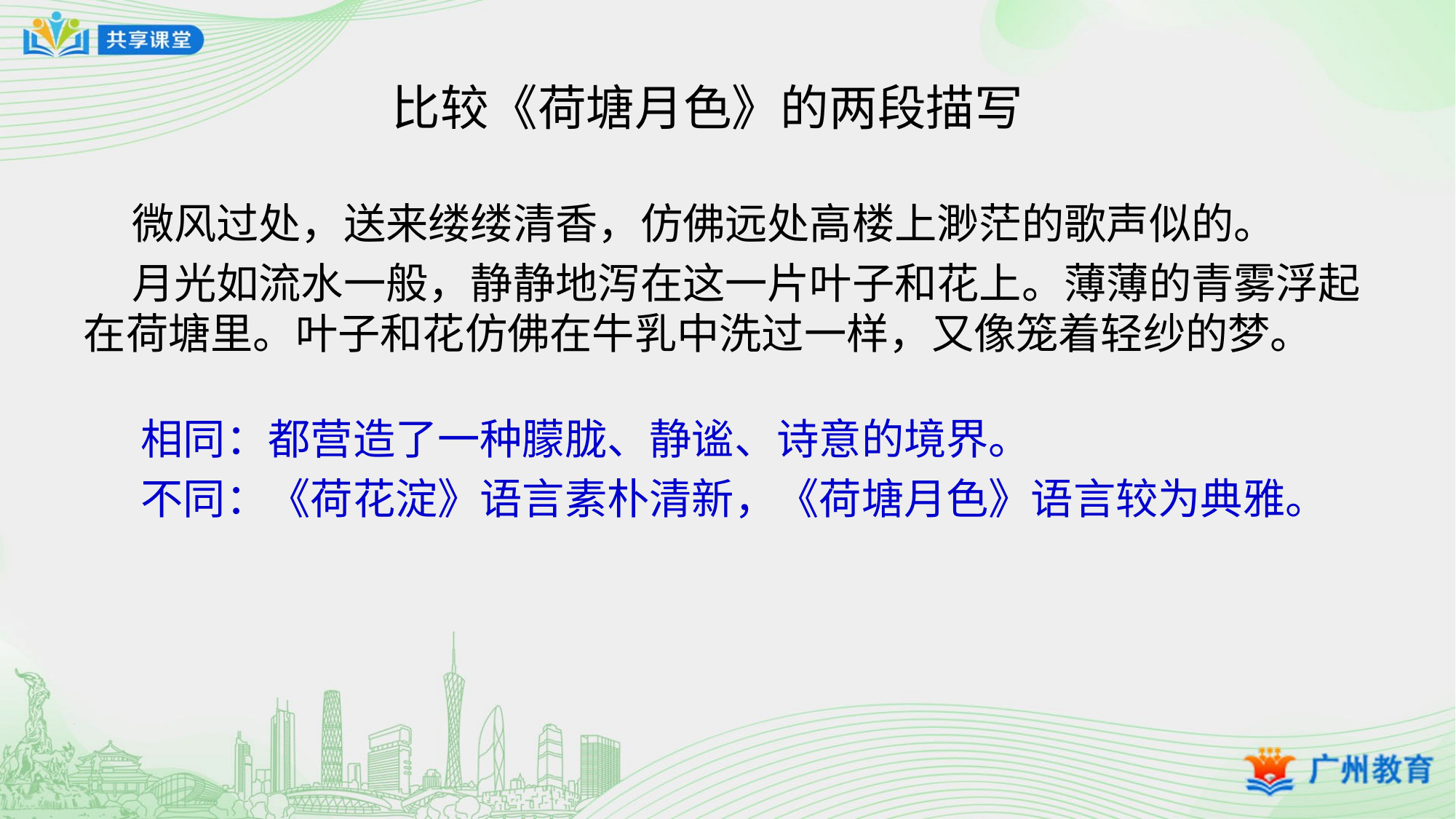

# 比较《荷塘月色》的两段描写
    微风过处，送来缕缕清香，仿佛远处高楼上渺茫的歌声似的。
    月光如流水一般，静静地泻在这一片叶子和花上。薄薄的青雾浮起在荷塘里。叶子和花仿佛在牛乳中洗过一样，又像笼着轻纱的梦。
相同：都营造了一种朦胧、静谧、诗意的境界。
不同：《荷花淀》语言素朴清新，《荷塘月色》语言较为典雅。